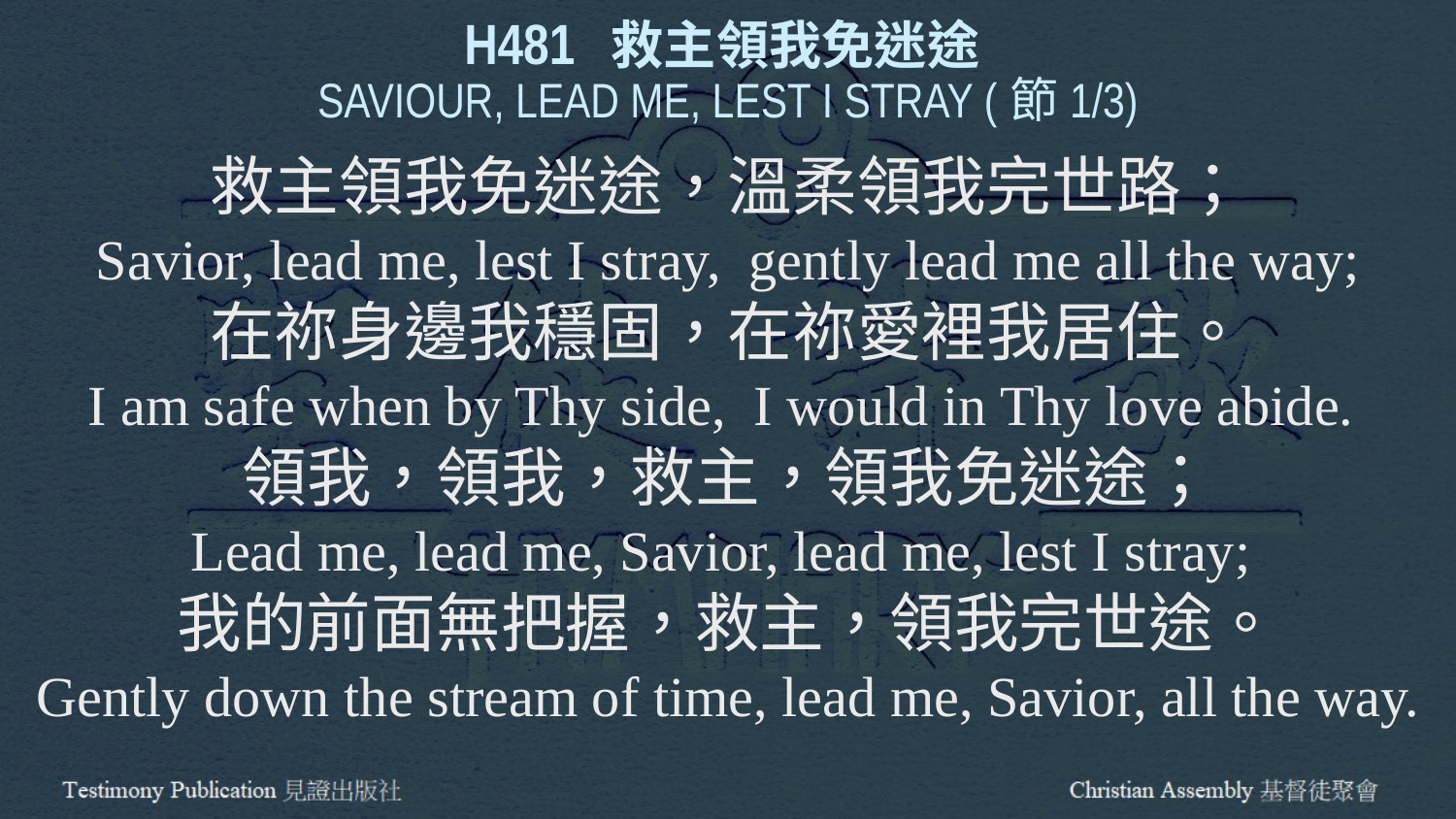

H481  救主領我免迷途
SAVIOUR, LEAD ME, LEST I STRAY (節1/3)
救主領我免迷途，溫柔領我完世路；
Savior, lead me, lest I stray,  gently lead me all the way;
在祢身邊我穩固，在祢愛裡我居住。
I am safe when by Thy side,  I would in Thy love abide.
領我，領我，救主，領我免迷途；
Lead me, lead me, Savior, lead me, lest I stray;
我的前面無把握，救主，領我完世途。
Gently down the stream of time, lead me, Savior, all the way.